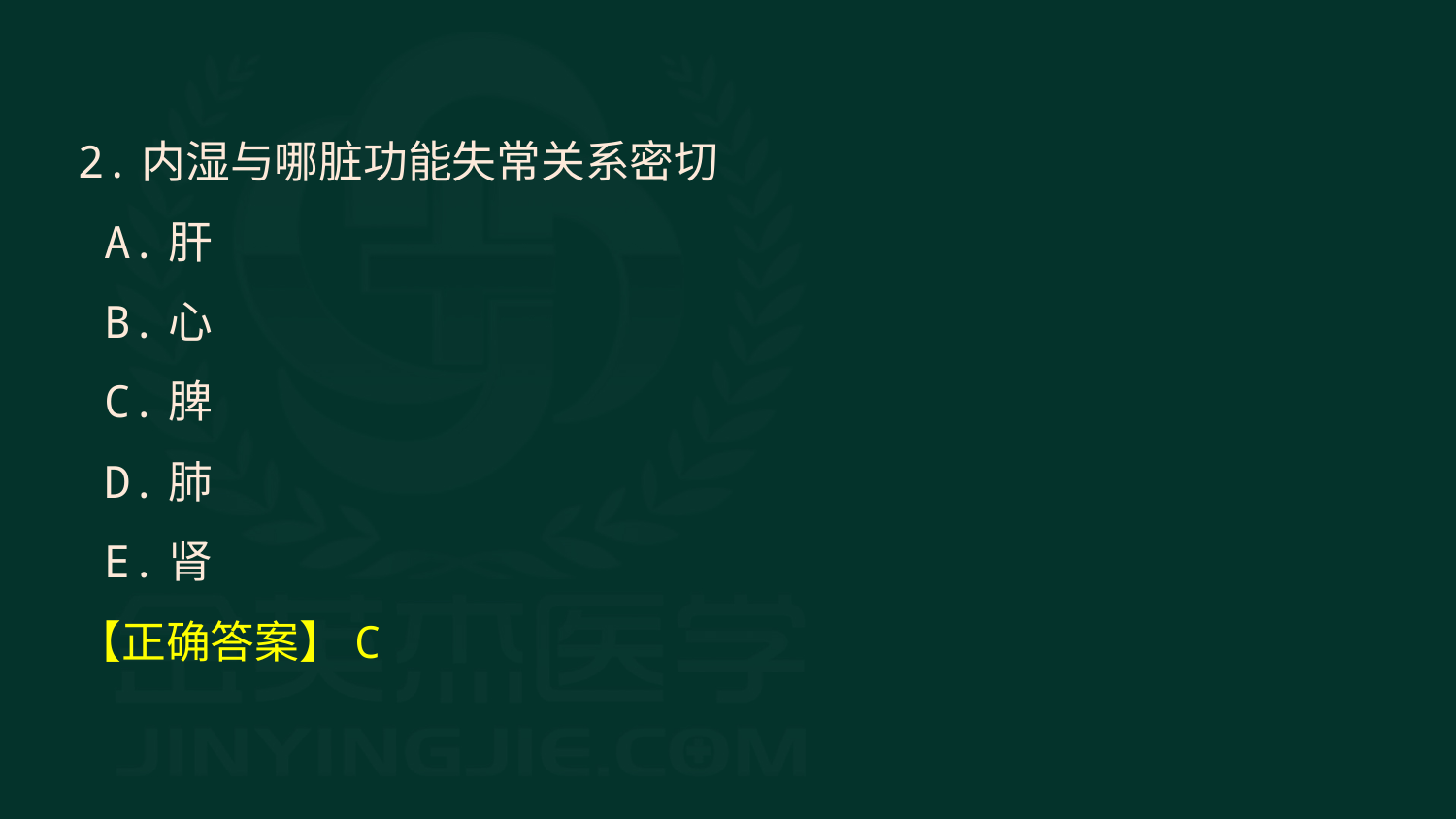

2.内湿与哪脏功能失常关系密切
 A.肝
 B.心
 C.脾
 D.肺
 E.肾
【正确答案】C